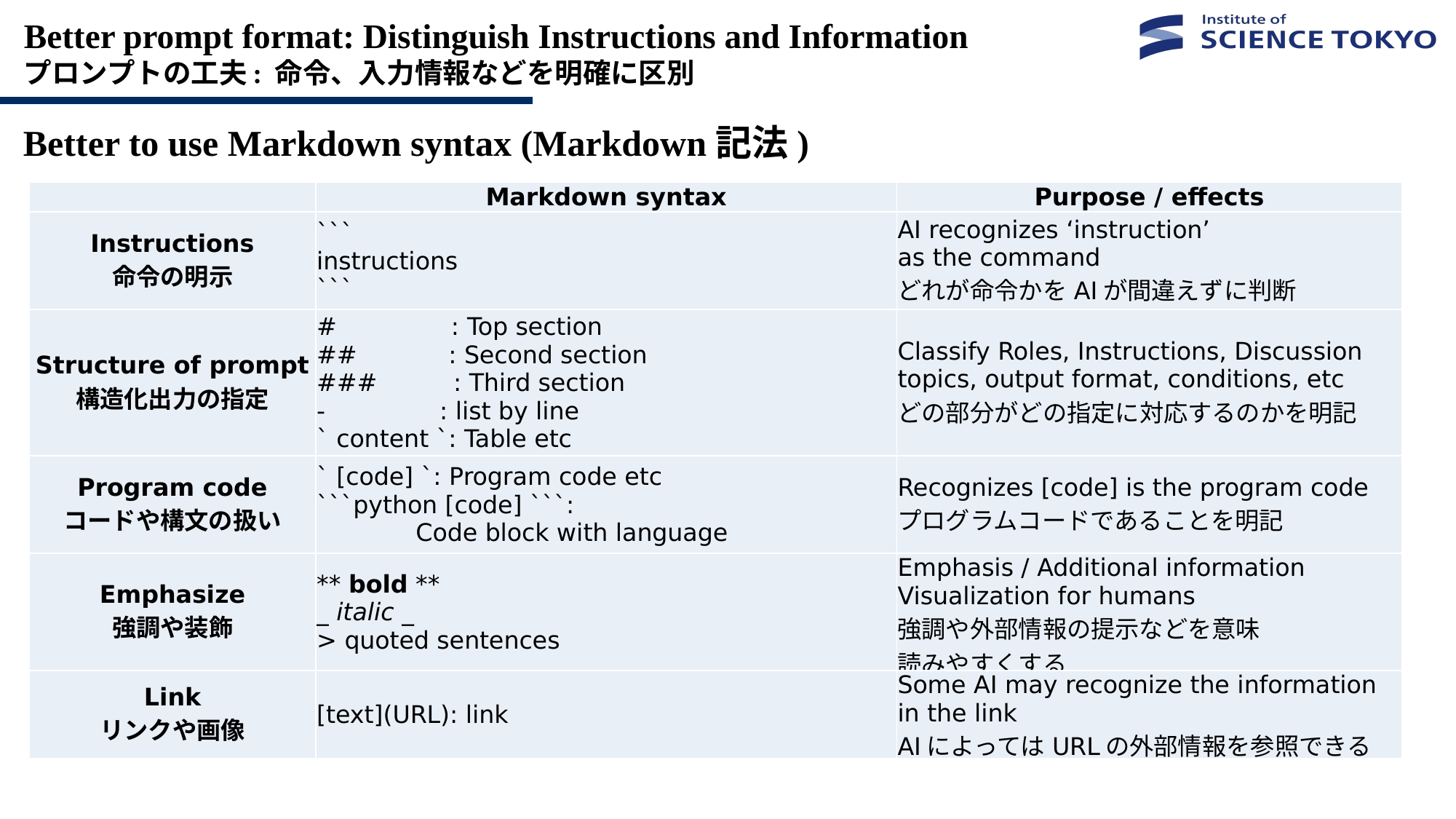

# Better prompt format: Distinguish Instructions and Information プロンプトの工夫: 命令、入力情報などを明確に区別
Better to use Markdown syntax (Markdown記法)

|  | Markdown syntax | Purpose / effects |
| --- | --- | --- |
| Instructions 命令の明示 | ``` instructions ``` | AI recognizes ‘instruction’ as the command どれが命令かをAIが間違えずに判断 |
| Structure of prompt 構造化出力の指定 | # : Top section ## : Second section ### : Third section - : list by line ` content `: Table etc | Classify Roles, Instructions, Discussion topics, output format, conditions, etc どの部分がどの指定に対応するのかを明記 |
| Program code コードや構文の扱い | ` [code] `: Program code etc ```python [code] ```: Code block with language | Recognizes [code] is the program code プログラムコードであることを明記 |
| Emphasize 強調や装飾 | \*\* bold \*\* \_ italic \_ > quoted sentences | Emphasis / Additional information Visualization for humans 強調や外部情報の提示などを意味 読みやすくする |
| Link リンクや画像 | [text](URL): link | Some AI may recognize the information in the link AIによってはURLの外部情報を参照できる |